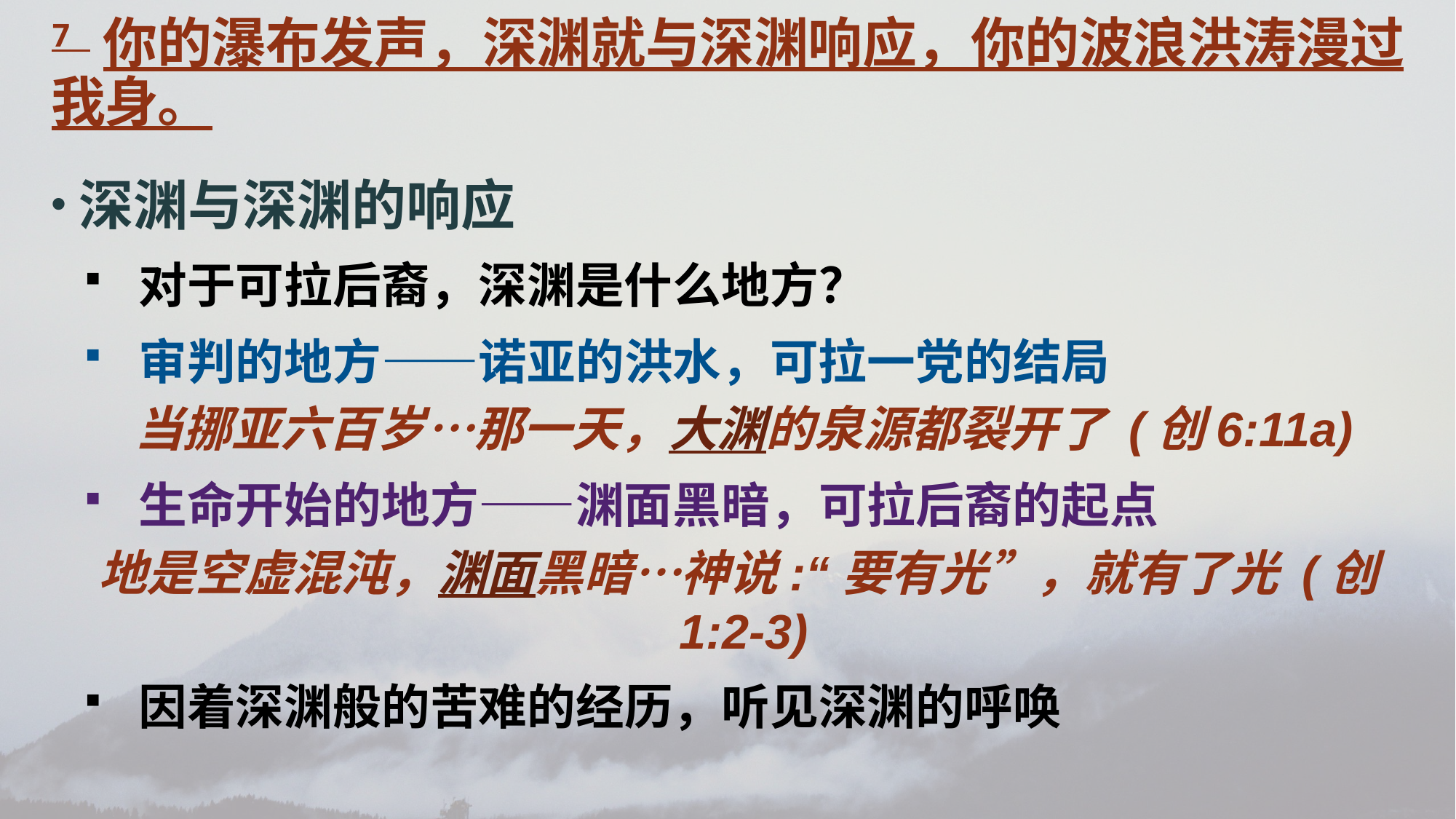

7 你的瀑布发声，深渊就与深渊响应，你的波浪洪涛漫过我身。
深渊与深渊的响应
对于可拉后裔，深渊是什么地方？
审判的地方——诺亚的洪水，可拉一党的结局
当挪亚六百岁…那一天，大渊的泉源都裂开了 (创6:11a)
生命开始的地方——渊面黑暗，可拉后裔的起点
地是空虚混沌，渊面黑暗…神说:“要有光”，就有了光 (创1:2-3)
因着深渊般的苦难的经历，听见深渊的呼唤